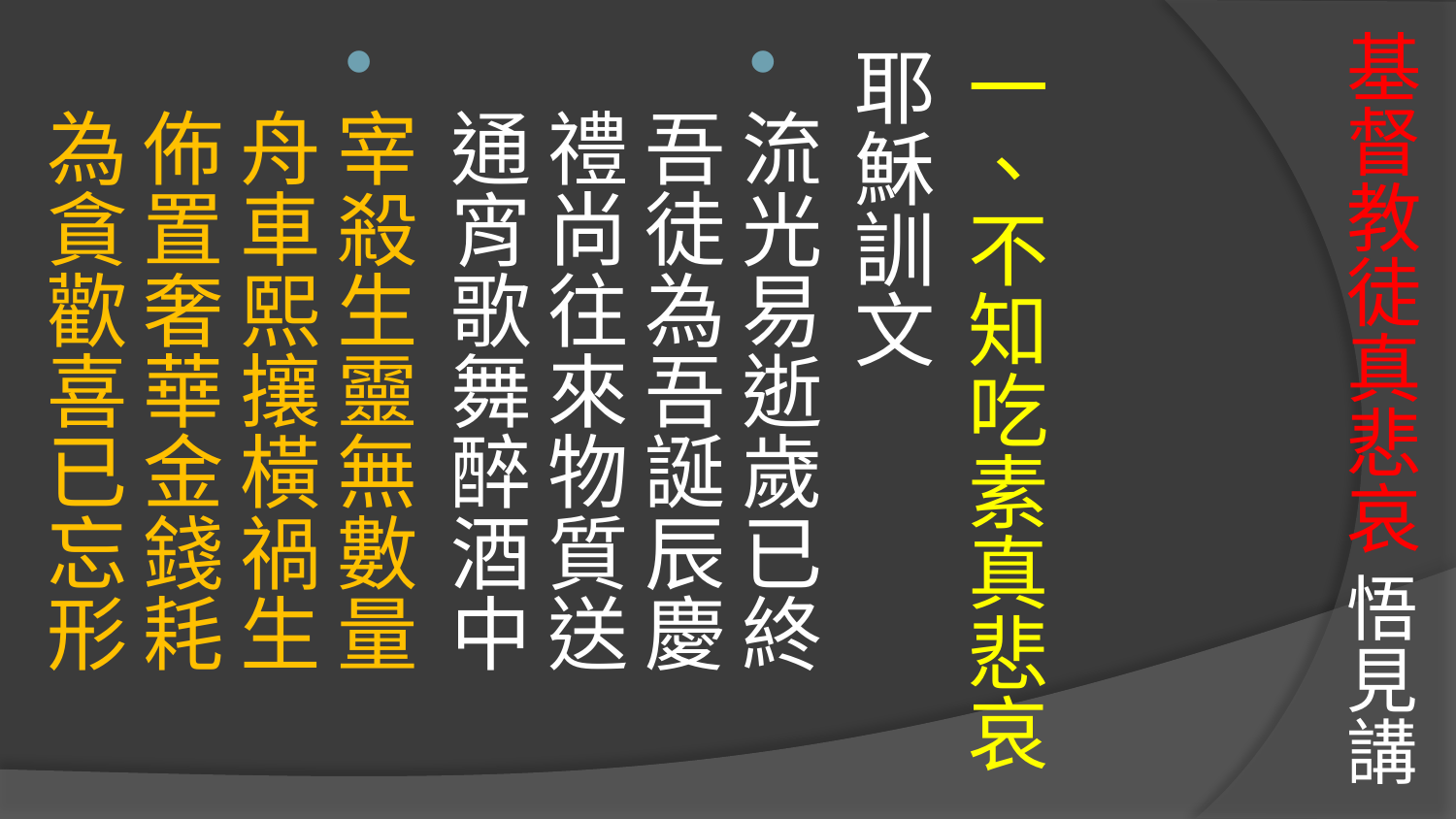

# 基督教徒真悲哀 悟見講
一、不知吃素真悲哀
耶穌訓文
流光易逝歲已終　吾徒為吾誕辰慶　
禮尚往來物質送　通宵歌舞醉酒中
宰殺生靈無數量　舟車熙攘橫禍生　
佈置奢華金錢耗　為貪歡喜已忘形